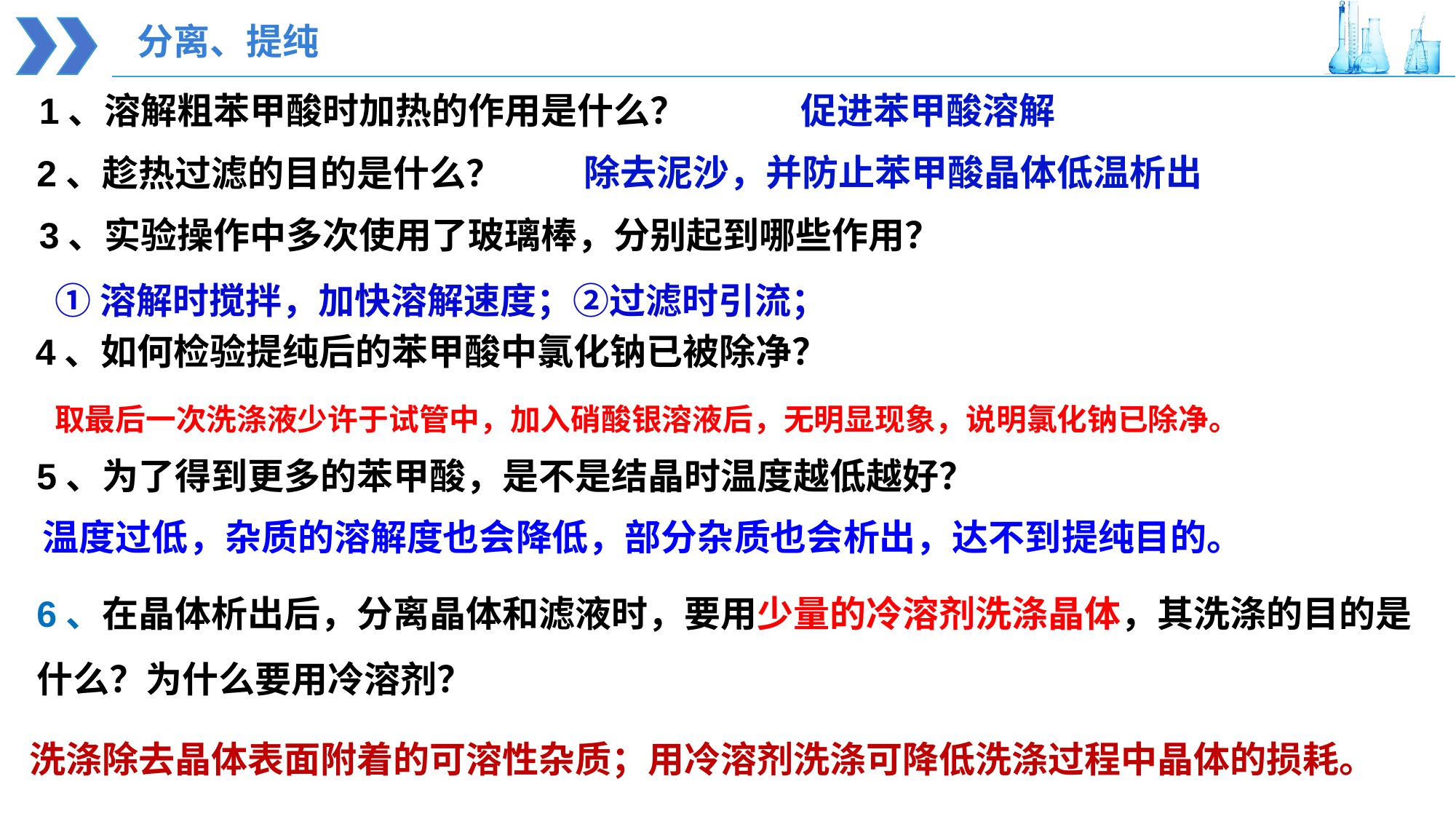

分离、提纯
促进苯甲酸溶解
1、溶解粗苯甲酸时加热的作用是什么？
除去泥沙，并防止苯甲酸晶体低温析出
2、趁热过滤的目的是什么？
3、实验操作中多次使用了玻璃棒，分别起到哪些作用？
①溶解时搅拌，加快溶解速度；②过滤时引流；
4、如何检验提纯后的苯甲酸中氯化钠已被除净？
取最后一次洗涤液少许于试管中，加入硝酸银溶液后，无明显现象，说明氯化钠已除净。
5、为了得到更多的苯甲酸，是不是结晶时温度越低越好？
温度过低，杂质的溶解度也会降低，部分杂质也会析出，达不到提纯目的。
6、在晶体析出后，分离晶体和滤液时，要用少量的冷溶剂洗涤晶体，其洗涤的目的是什么？为什么要用冷溶剂？
洗涤除去晶体表面附着的可溶性杂质；用冷溶剂洗涤可降低洗涤过程中晶体的损耗。